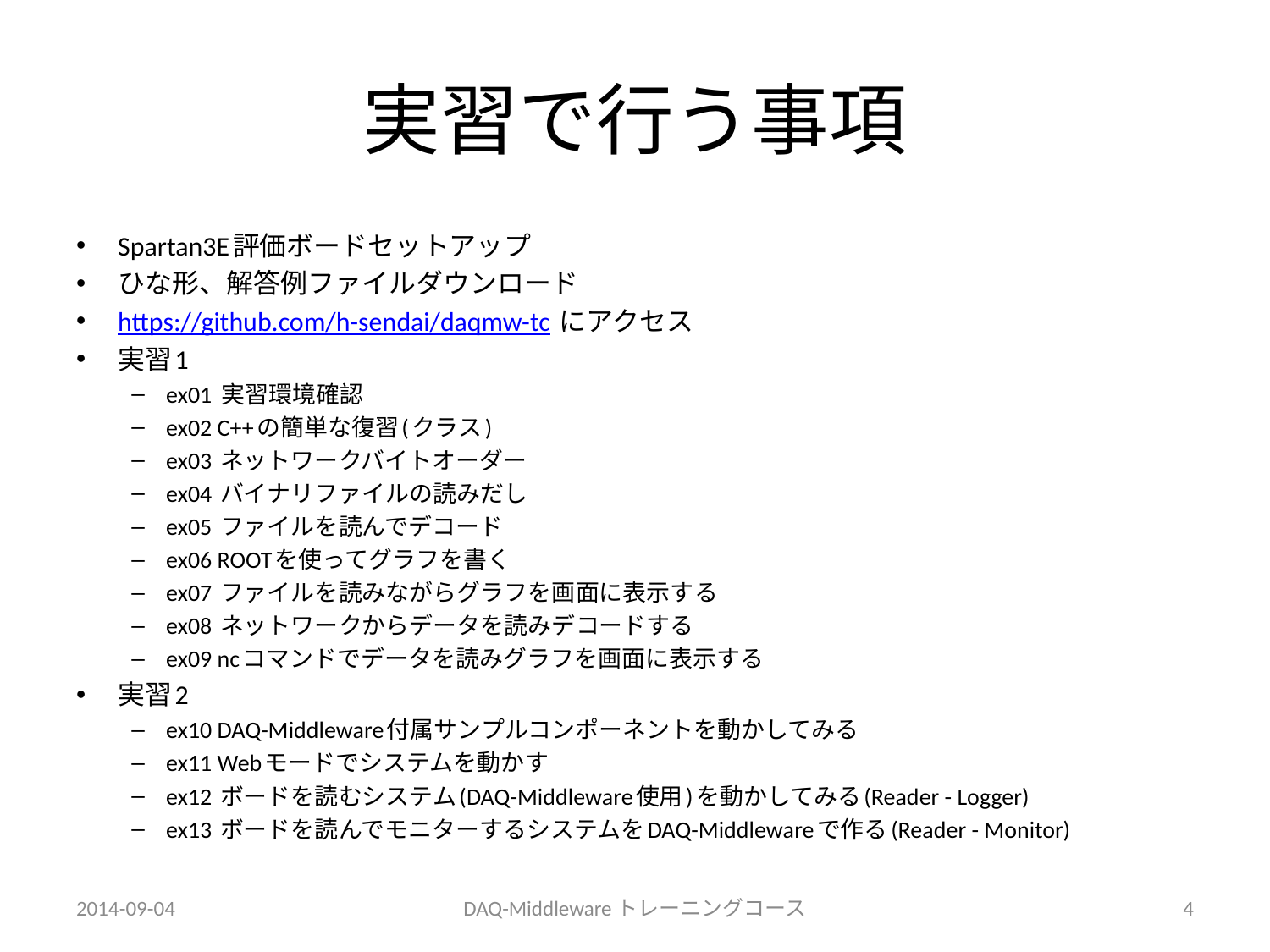

# 実習で行う事項
Spartan3E評価ボードセットアップ
ひな形、解答例ファイルダウンロード
https://github.com/h-sendai/daqmw-tc にアクセス
実習1
ex01 実習環境確認
ex02 C++の簡単な復習(クラス)
ex03 ネットワークバイトオーダー
ex04 バイナリファイルの読みだし
ex05 ファイルを読んでデコード
ex06 ROOTを使ってグラフを書く
ex07 ファイルを読みながらグラフを画面に表示する
ex08 ネットワークからデータを読みデコードする
ex09 ncコマンドでデータを読みグラフを画面に表示する
実習2
ex10 DAQ-Middleware付属サンプルコンポーネントを動かしてみる
ex11 Webモードでシステムを動かす
ex12 ボードを読むシステム(DAQ-Middleware使用)を動かしてみる(Reader - Logger)
ex13 ボードを読んでモニターするシステムをDAQ-Middlewareで作る(Reader - Monitor)
2014-09-04
DAQ-Middlewareトレーニングコース
4